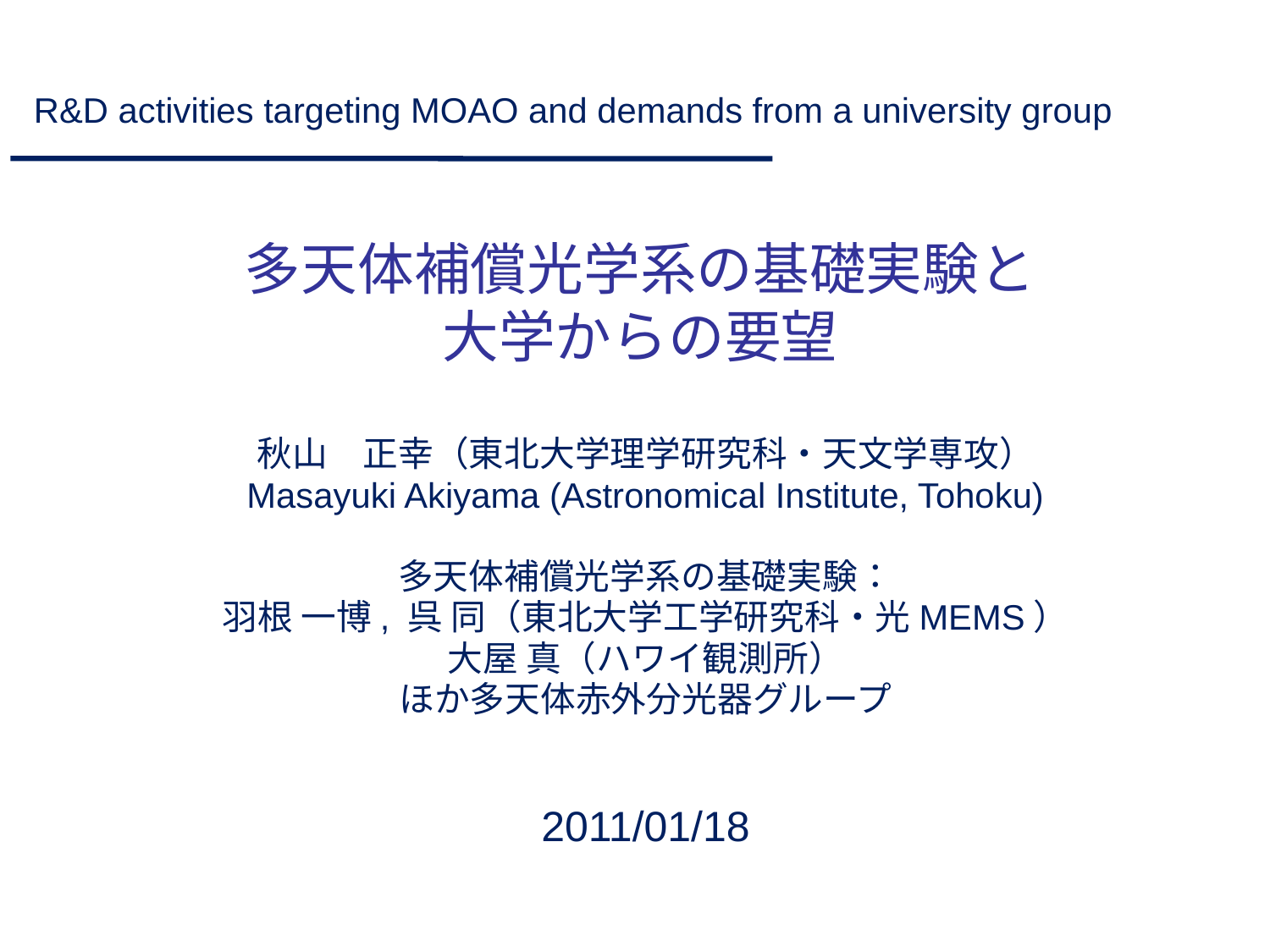

R&D activities targeting MOAO and demands from a university group
多天体補償光学系の基礎実験と
大学からの要望
秋山　正幸（東北大学理学研究科・天文学専攻）
Masayuki Akiyama (Astronomical Institute, Tohoku)

多天体補償光学系の基礎実験：
羽根 一博, 呉 同（東北大学工学研究科・光MEMS）
大屋 真（ハワイ観測所）
ほか多天体赤外分光器グループ

2011/01/18